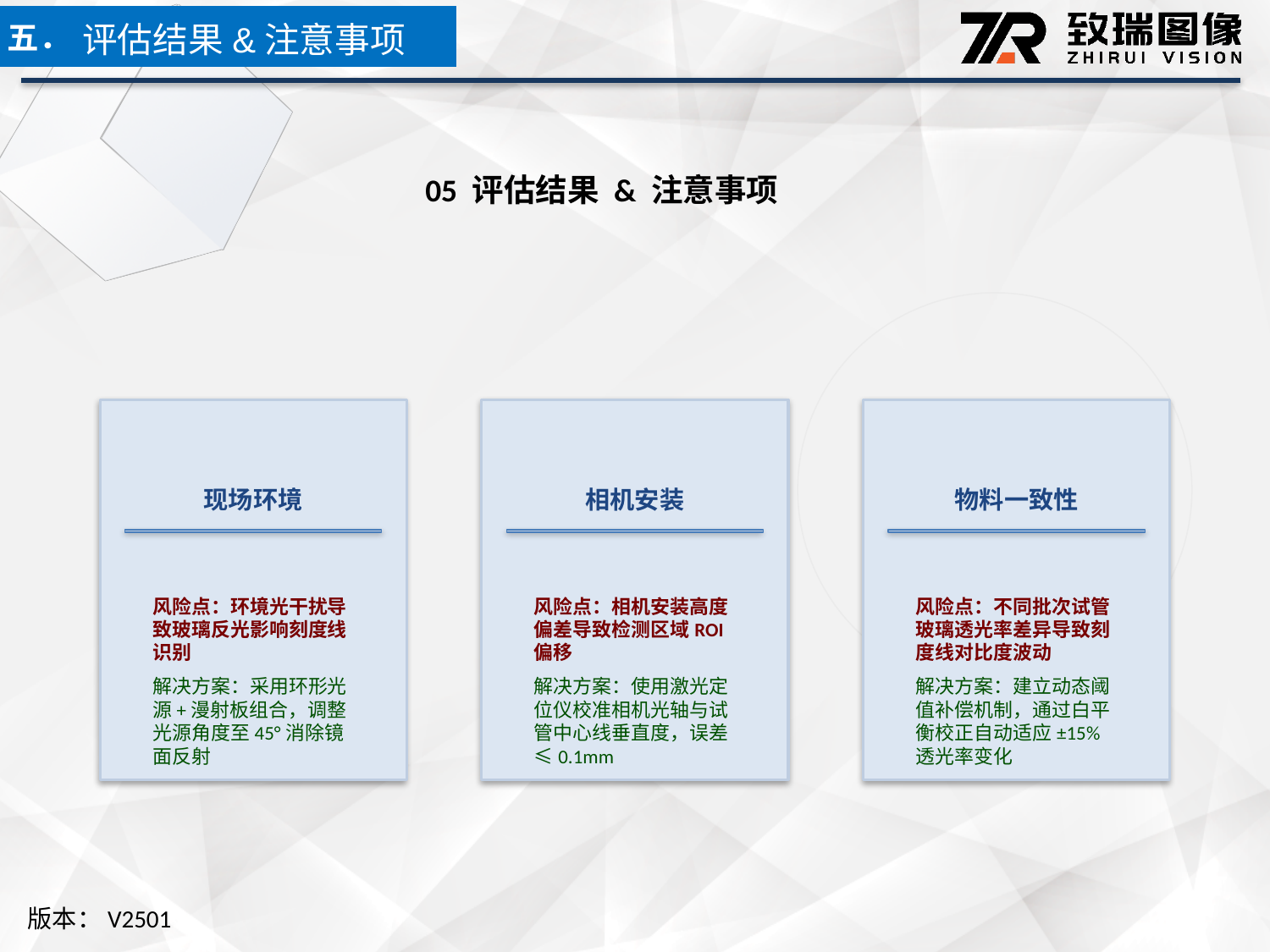

五．
评估结果&注意事项

05 评估结果 & 注意事项

现场环境

相机安装

物料一致性

风险点：环境光干扰导致玻璃反光影响刻度线识别
解决方案：采用环形光源+漫射板组合，调整光源角度至45°消除镜面反射

风险点：相机安装高度偏差导致检测区域ROI偏移
解决方案：使用激光定位仪校准相机光轴与试管中心线垂直度，误差≤0.1mm

风险点：不同批次试管玻璃透光率差异导致刻度线对比度波动
解决方案：建立动态阈值补偿机制，通过白平衡校正自动适应±15%透光率变化